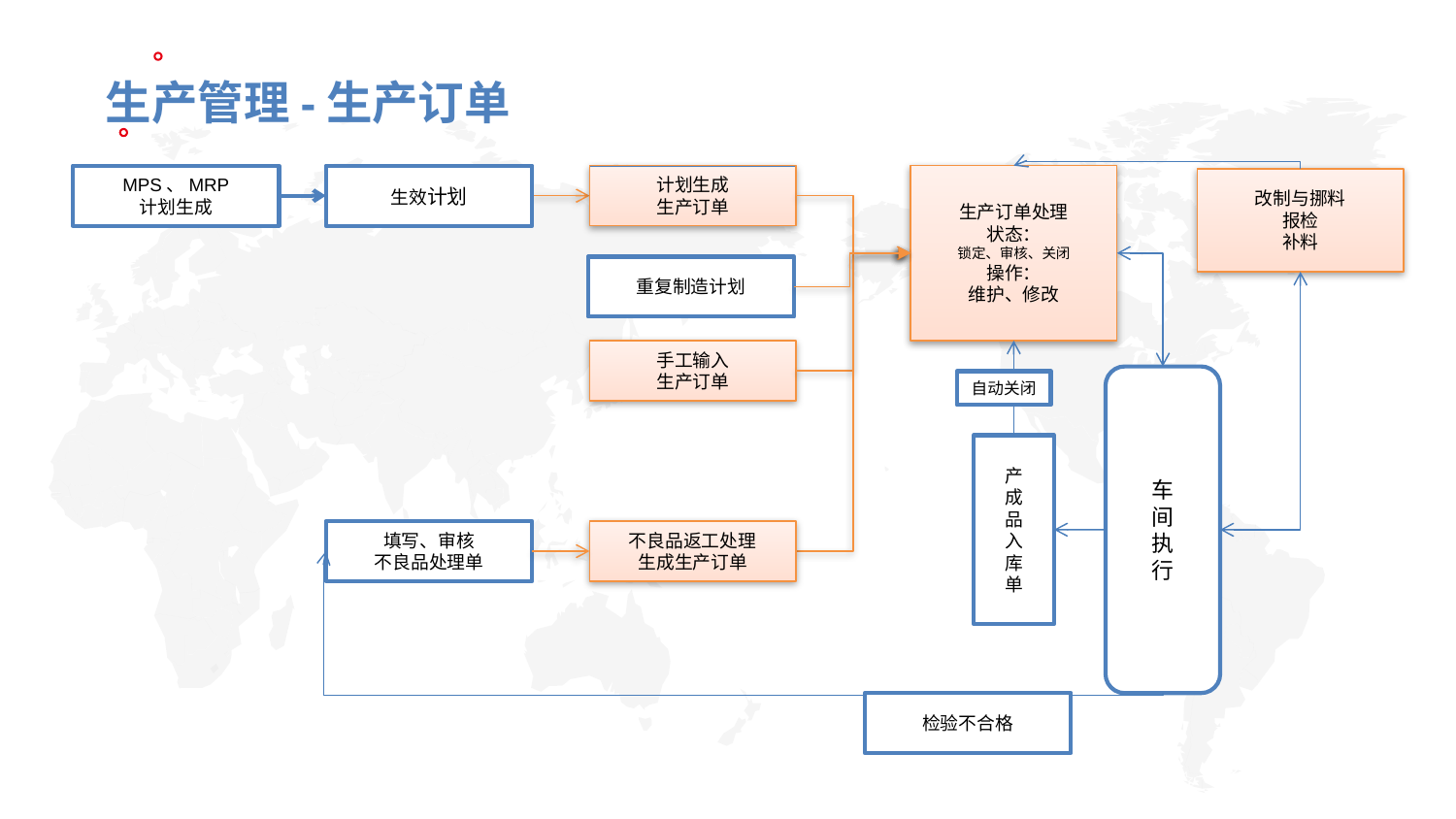

生产管理-生产订单
MPS、MRP
计划生成
生效计划
计划生成
生产订单
生产订单处理
状态：
锁定、审核、关闭
操作：
维护、修改
改制与挪料
报检
补料
重复制造计划
手工输入
生产订单
车
间
执
行
自动关闭
产
成
品
入
库
单
填写、审核
不良品处理单
不良品返工处理
生成生产订单
检验不合格